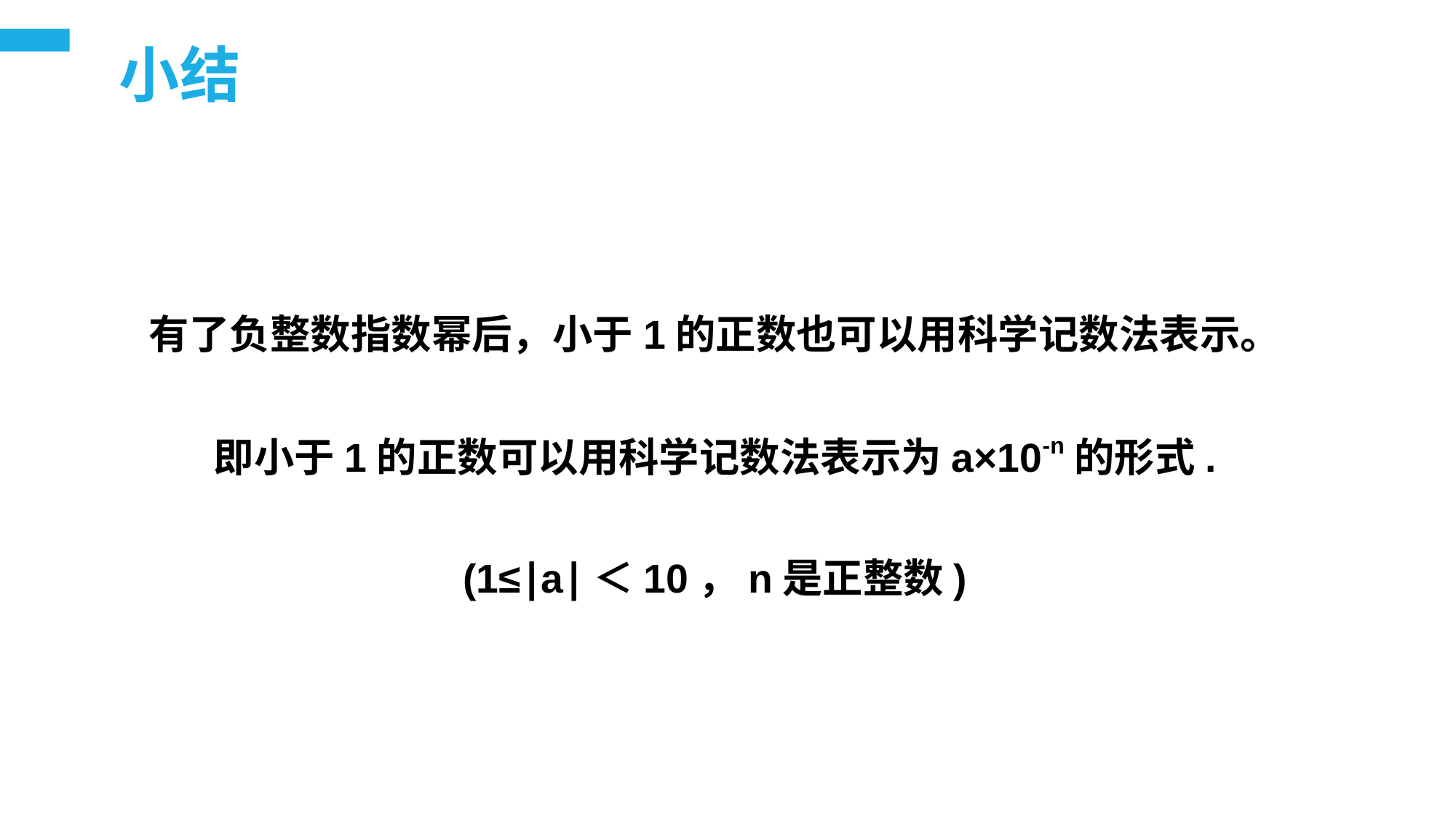

小结
有了负整数指数幂后，小于1的正数也可以用科学记数法表示。
即小于1的正数可以用科学记数法表示为a×10-n的形式.
(1≤∣a∣＜10，n是正整数)